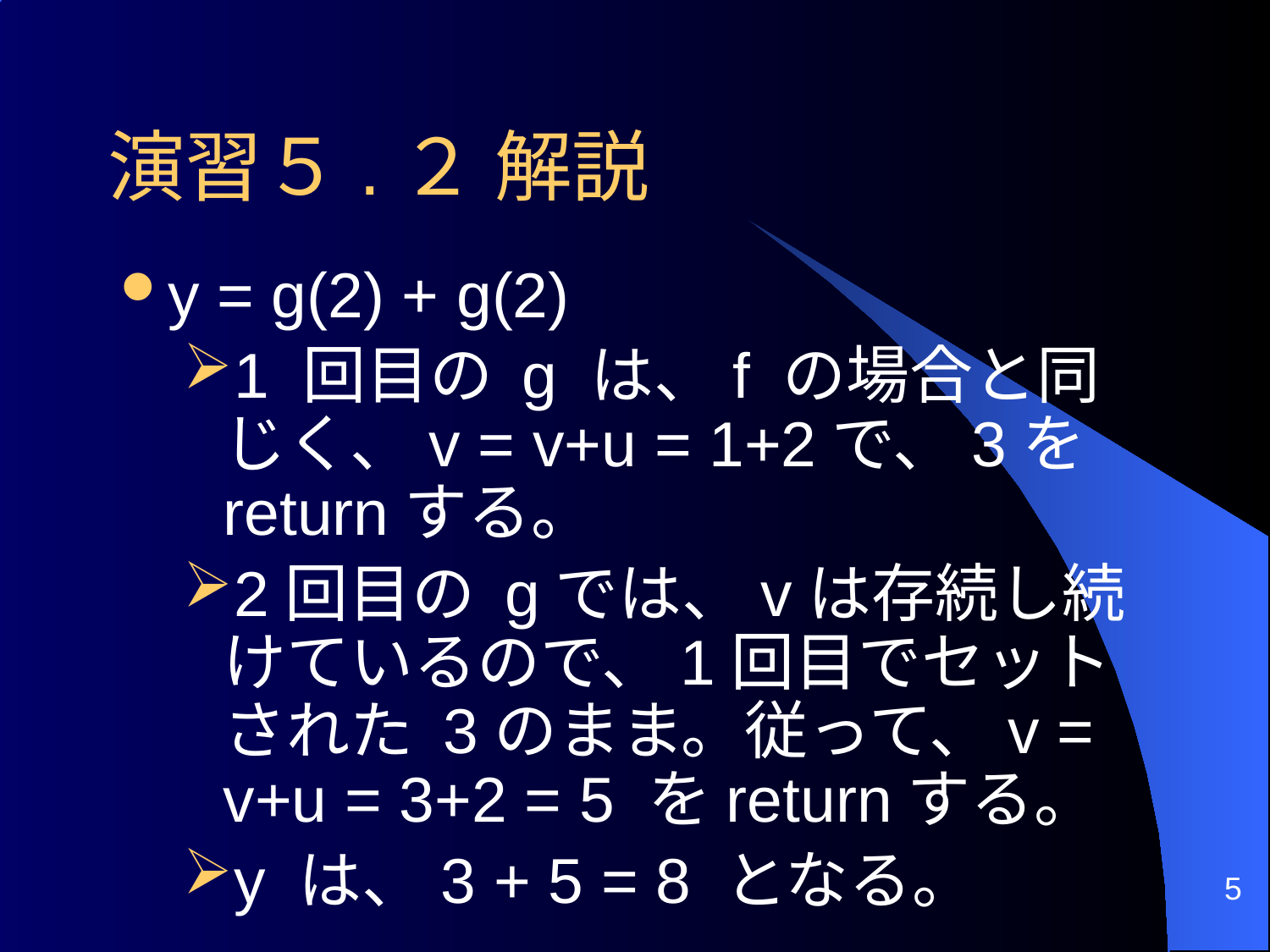

# 演習５.２ 解説
y = g(2) + g(2)
1 回目の g は、f の場合と同じく、v = v+u = 1+2で、3を returnする。
2回目の gでは、vは存続し続けているので、1回目でセットされた 3のまま。従って、v = v+u = 3+2 = 5 をreturnする。
y は、3 + 5 = 8 となる。
5